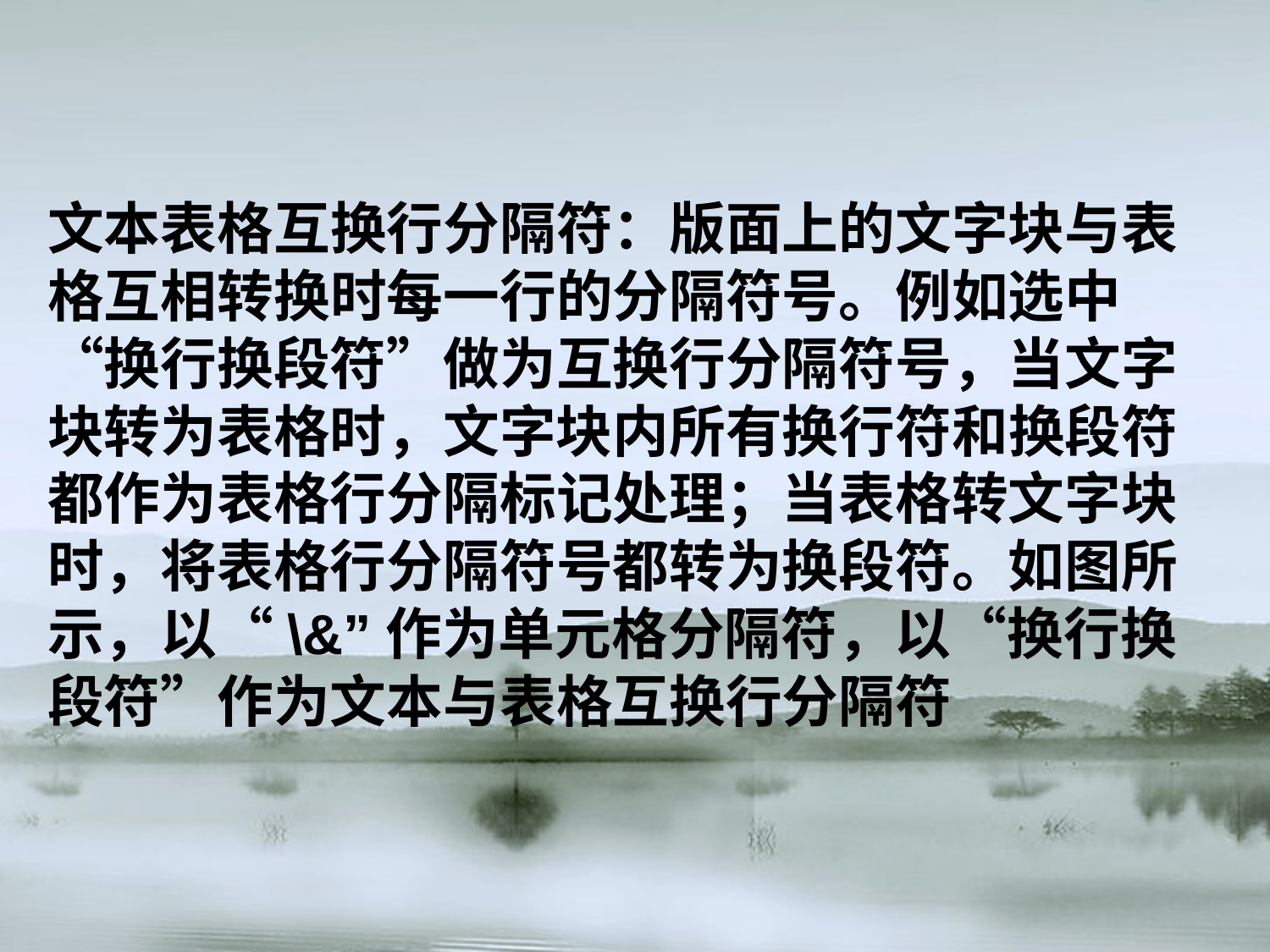

#
文本表格互换行分隔符：版面上的文字块与表格互相转换时每一行的分隔符号。例如选中“换行换段符”做为互换行分隔符号，当文字块转为表格时，文字块内所有换行符和换段符都作为表格行分隔标记处理；当表格转文字块时，将表格行分隔符号都转为换段符。如图所示，以“\&”作为单元格分隔符，以“换行换段符”作为文本与表格互换行分隔符